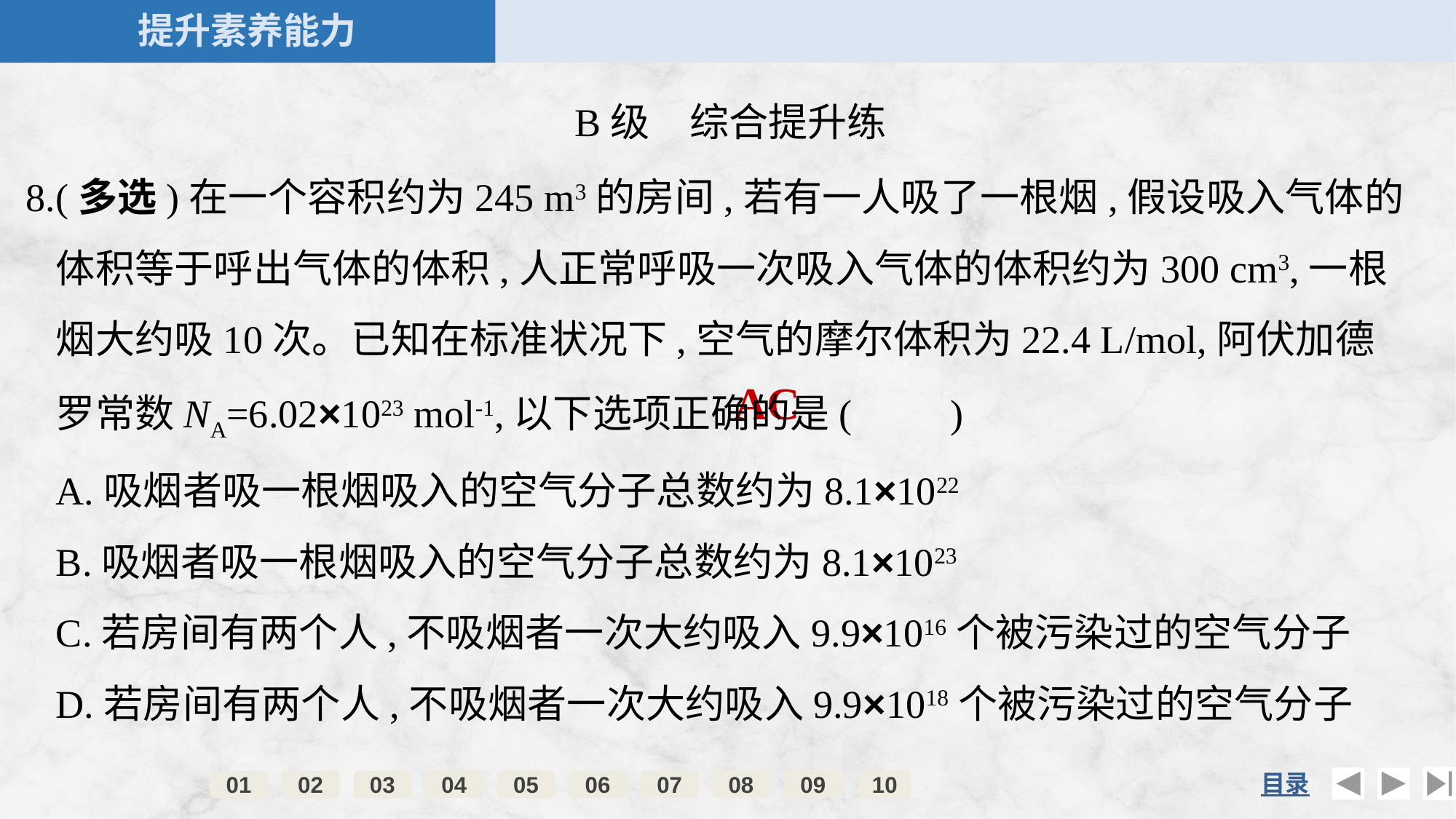

B级　综合提升练
8.(多选)在一个容积约为245 m3的房间,若有一人吸了一根烟,假设吸入气体的体积等于呼出气体的体积,人正常呼吸一次吸入气体的体积约为300 cm3,一根烟大约吸10次。已知在标准状况下,空气的摩尔体积为22.4 L/mol,阿伏加德罗常数NA=6.02×1023 mol-1,以下选项正确的是(　　)
A.吸烟者吸一根烟吸入的空气分子总数约为8.1×1022
B.吸烟者吸一根烟吸入的空气分子总数约为8.1×1023
C.若房间有两个人,不吸烟者一次大约吸入9.9×1016个被污染过的空气分子
D.若房间有两个人,不吸烟者一次大约吸入9.9×1018个被污染过的空气分子
AC